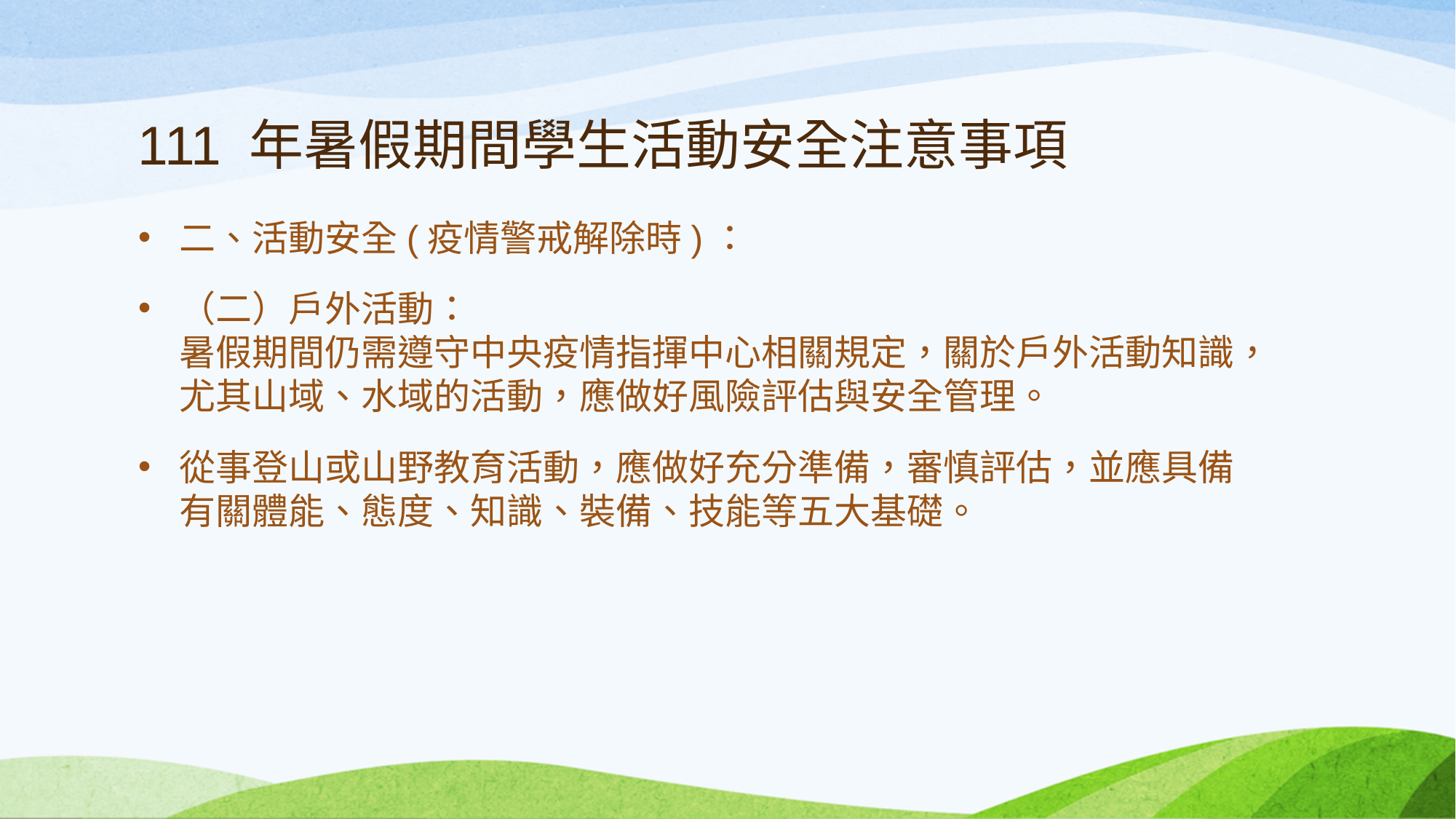

# 111 年暑假期間學生活動安全注意事項
二、活動安全(疫情警戒解除時)：
（二）戶外活動：
暑假期間仍需遵守中央疫情指揮中心相關規定，關於戶外活動知識，尤其山域、水域的活動，應做好風險評估與安全管理。
從事登山或山野教育活動，應做好充分準備，審慎評估，並應具備有關體能、態度、知識、裝備、技能等五大基礎。